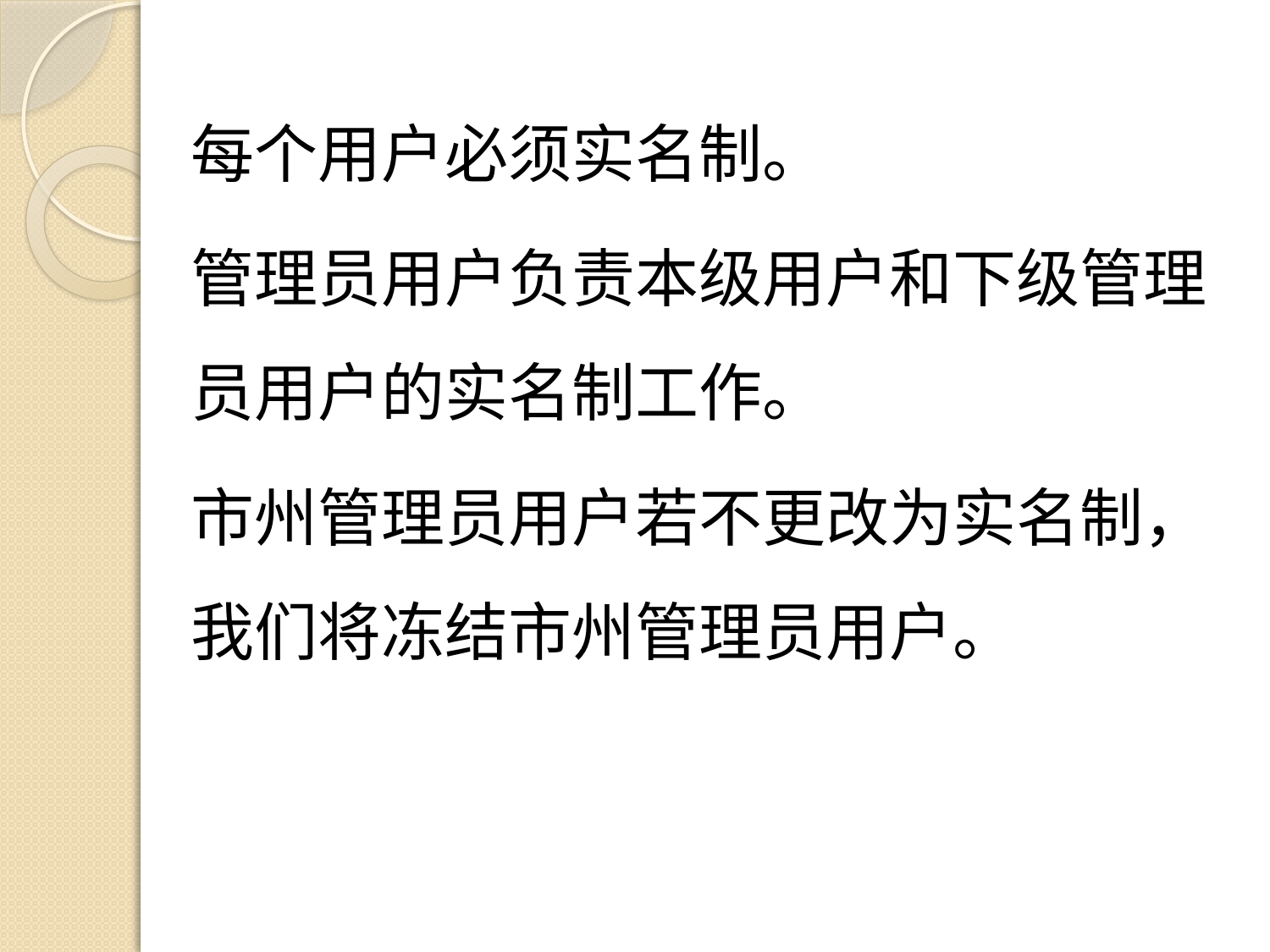

每个用户必须实名制。
管理员用户负责本级用户和下级管理员用户的实名制工作。
市州管理员用户若不更改为实名制，我们将冻结市州管理员用户。